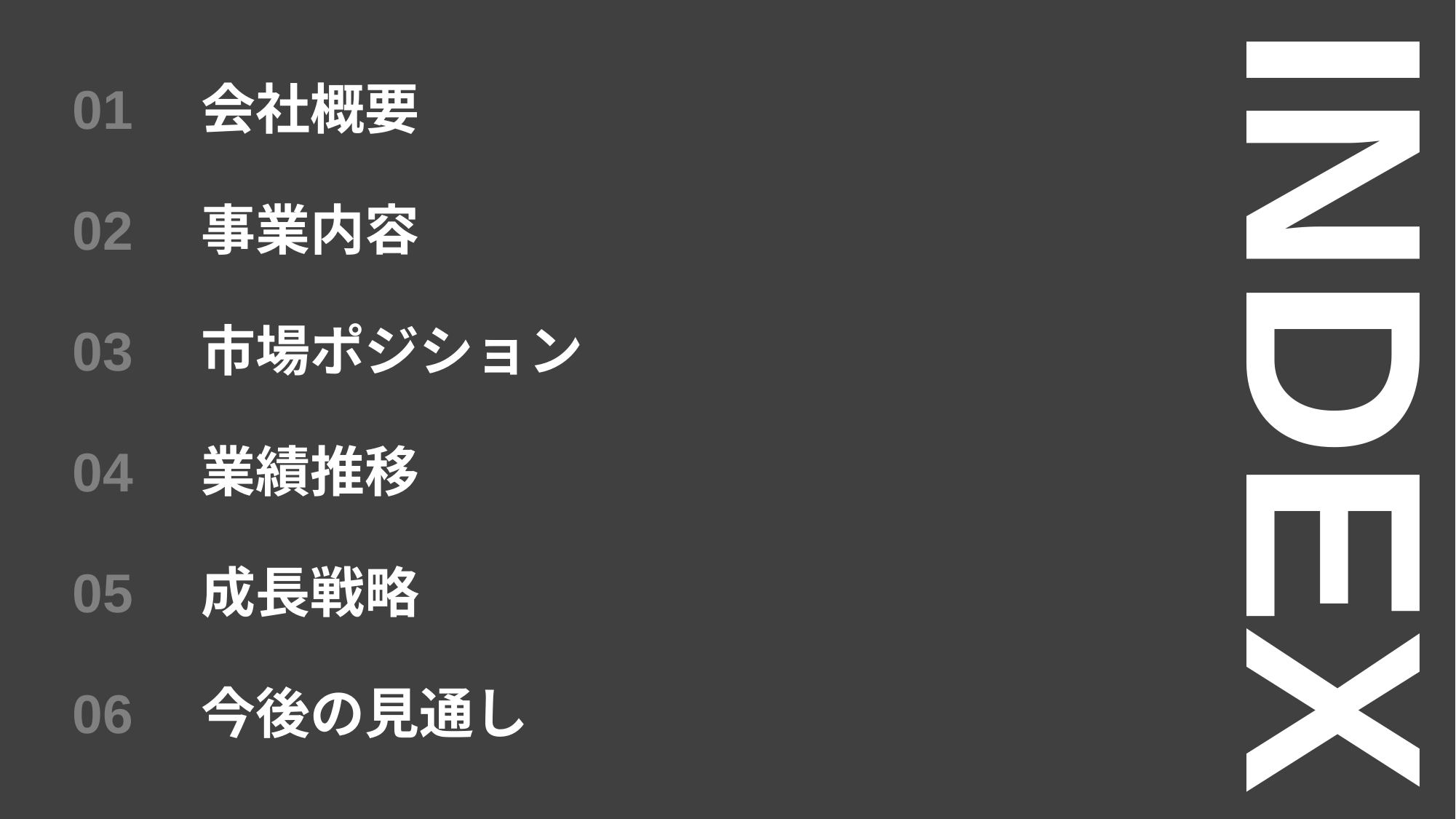

INDEX
01　会社概要
02　事業内容
03　市場ポジション
04　業績推移
05　成長戦略
06　今後の見通し